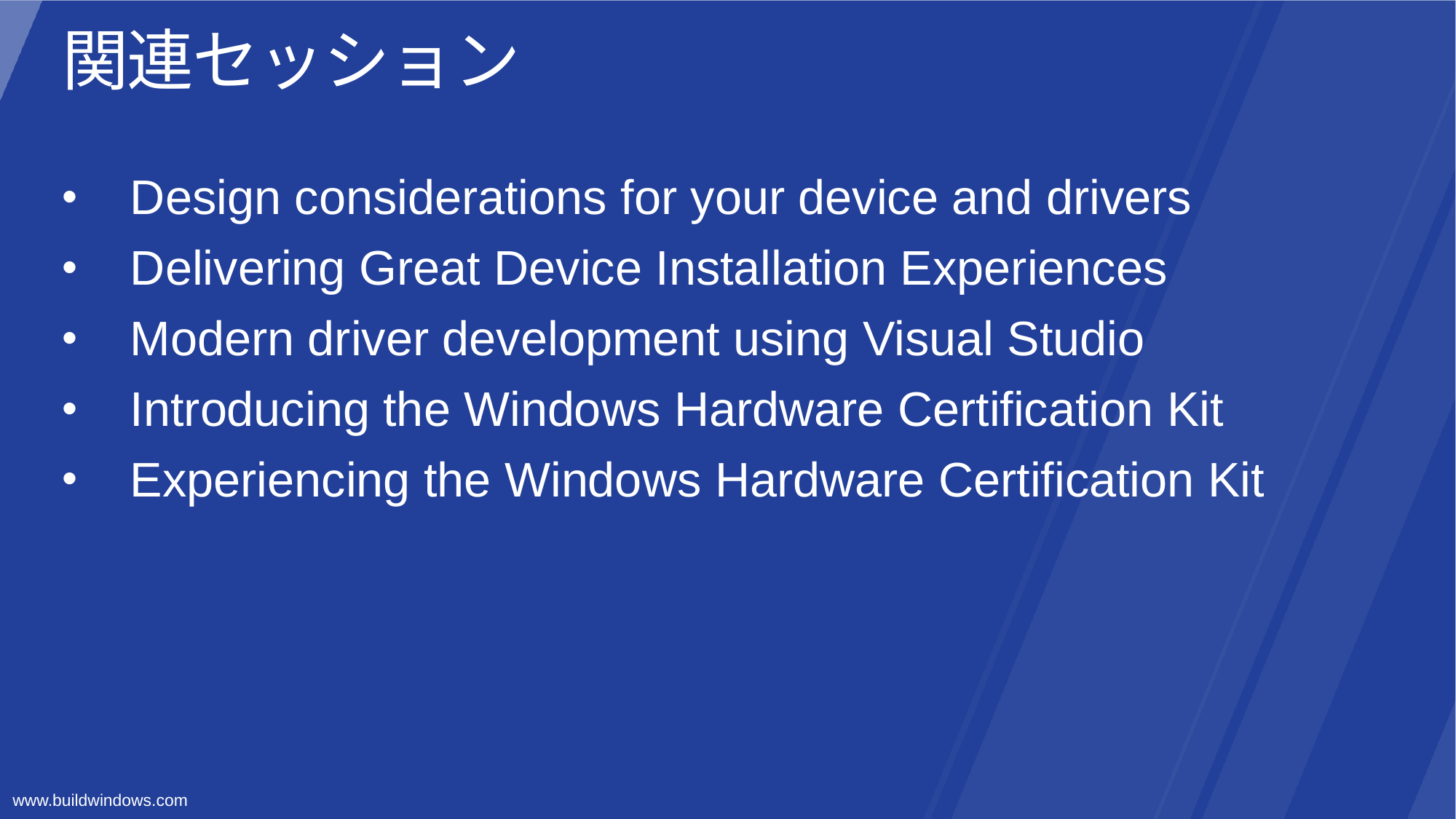

# 関連セッション
Design considerations for your device and drivers
Delivering Great Device Installation Experiences
Modern driver development using Visual Studio
Introducing the Windows Hardware Certification Kit
Experiencing the Windows Hardware Certification Kit